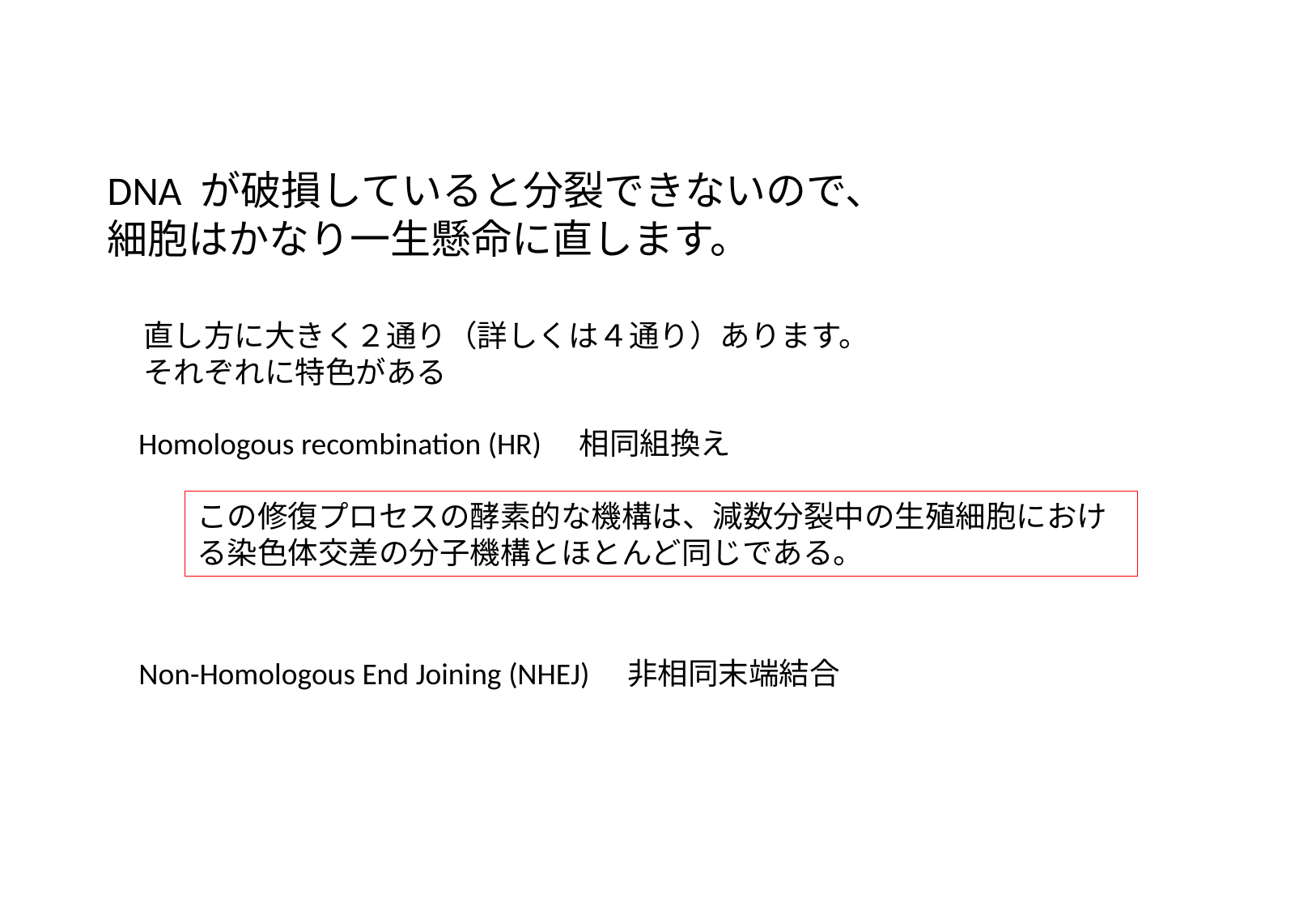

DNA が破損していると分裂できないので、
細胞はかなり一生懸命に直します。
直し方に大きく２通り（詳しくは４通り）あります。
それぞれに特色がある
Homologous recombination (HR)　相同組換え
この修復プロセスの酵素的な機構は、減数分裂中の生殖細胞における染色体交差の分子機構とほとんど同じである。
Non-Homologous End Joining (NHEJ)　非相同末端結合